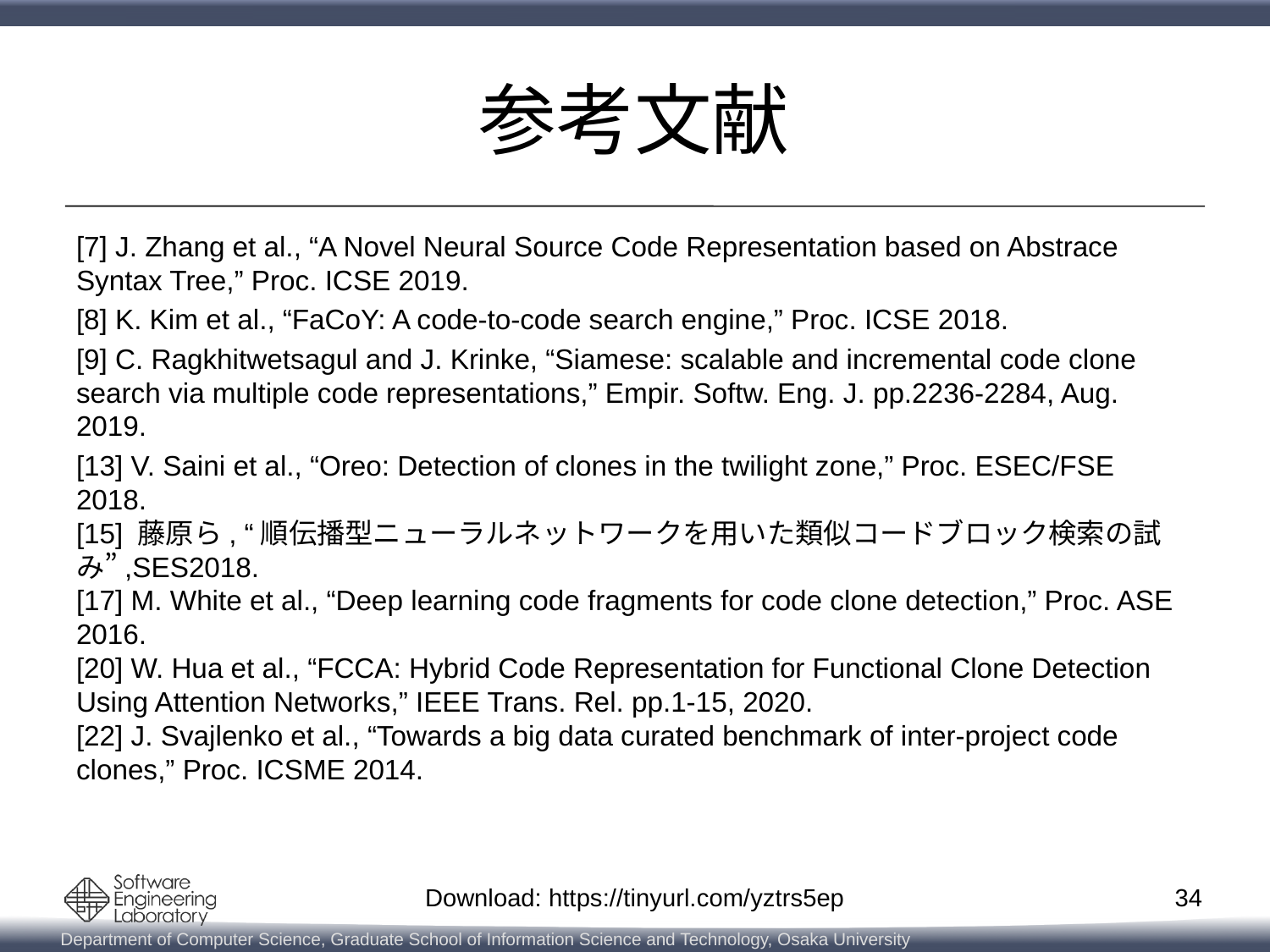

# 参考文献
[7] J. Zhang et al., “A Novel Neural Source Code Representation based on Abstrace Syntax Tree,” Proc. ICSE 2019.
[8] K. Kim et al., “FaCoY: A code-to-code search engine,” Proc. ICSE 2018.
[9] C. Ragkhitwetsagul and J. Krinke, “Siamese: scalable and incremental code clone search via multiple code representations,” Empir. Softw. Eng. J. pp.2236-2284, Aug. 2019.
[13] V. Saini et al., “Oreo: Detection of clones in the twilight zone,” Proc. ESEC/FSE 2018.
[15] 藤原ら, “順伝播型ニューラルネットワークを用いた類似コードブロック検索の試み”,SES2018.
[17] M. White et al., “Deep learning code fragments for code clone detection,” Proc. ASE 2016.
[20] W. Hua et al., “FCCA: Hybrid Code Representation for Functional Clone Detection Using Attention Networks,” IEEE Trans. Rel. pp.1-15, 2020.
[22] J. Svajlenko et al., “Towards a big data curated benchmark of inter-project code clones,” Proc. ICSME 2014.
34
Download: https://tinyurl.com/yztrs5ep